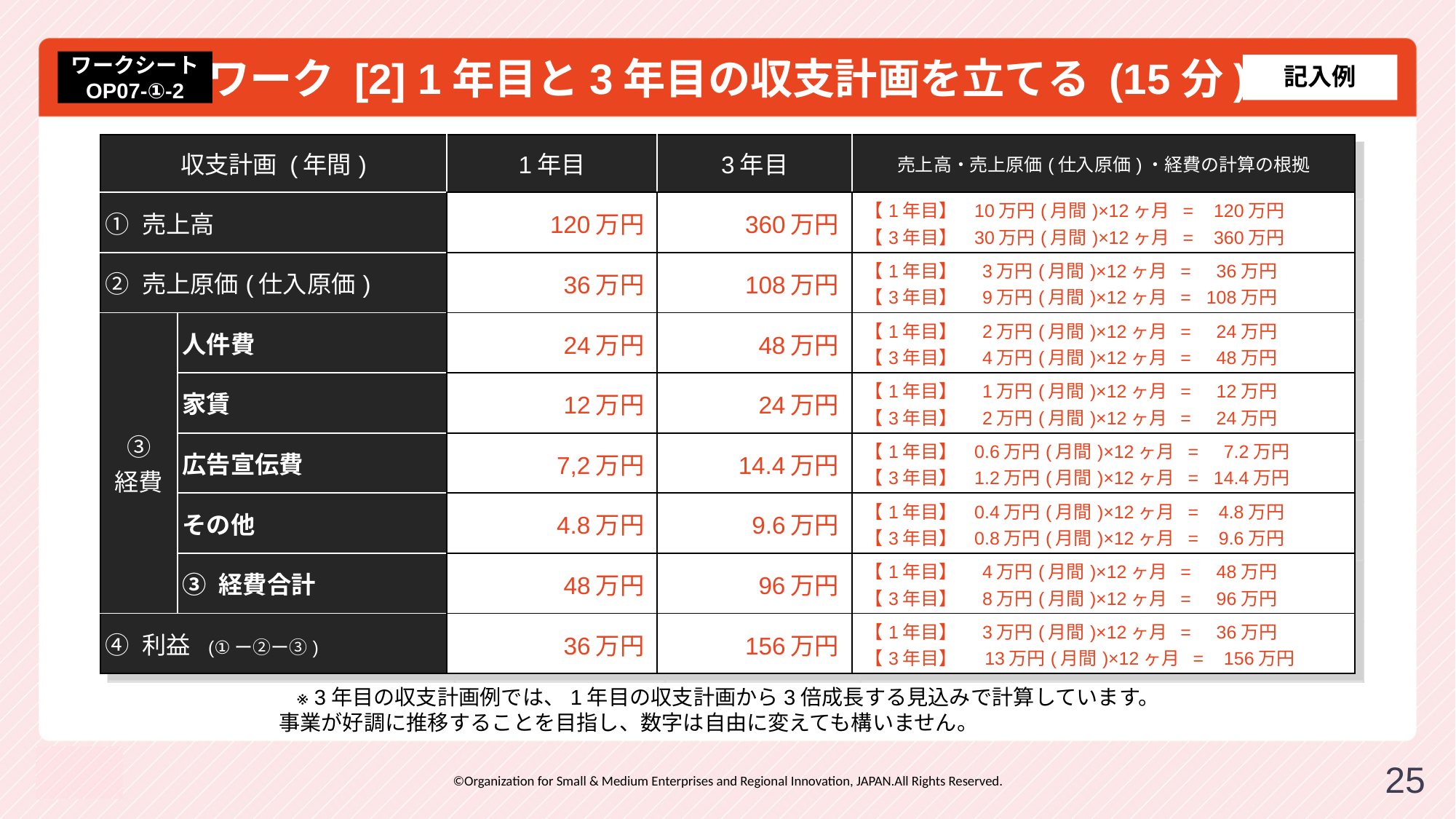

# ワーク [2] 1年目と3年目の収支計画を立てる (15分)
ワークシート
OP07-①-2
記入例
| 収支計画 (年間) |  | 1年目 | 3年目 | 売上高・売上原価(仕入原価)・経費の計算の根拠 |
| --- | --- | --- | --- | --- |
| ① 売上高 |  | 120万円 | 360万円 | 【1年目】 10万円(月間)×12ヶ月 = 120万円 【3年目】 30万円(月間)×12ヶ月 = 360万円 |
| ② 売上原価(仕入原価) |  | 36万円 | 108万円 | 【1年目】 3万円(月間)×12ヶ月 = 36万円 【3年目】 9万円(月間)×12ヶ月 = 108万円 |
| ③ 経費 | 人件費 | 24万円 | 48万円 | 【1年目】 2万円(月間)×12ヶ月 = 24万円 【3年目】 4万円(月間)×12ヶ月 = 48万円 |
|  | 家賃 | 12万円 | 24万円 | 【1年目】 1万円(月間)×12ヶ月 = 12万円 【3年目】 2万円(月間)×12ヶ月 = 24万円 |
|  | 広告宣伝費 | 7,2万円 | 14.4万円 | 【1年目】 0.6万円(月間)×12ヶ月 = 7.2万円 【3年目】 1.2万円(月間)×12ヶ月 = 14.4万円 |
|  | その他 | 4.8万円 | 9.6万円 | 【1年目】 0.4万円(月間)×12ヶ月 = 4.8万円 【3年目】 0.8万円(月間)×12ヶ月 = 9.6万円 |
|  | ③ 経費合計 | 48万円 | 96万円 | 【1年目】 4万円(月間)×12ヶ月 = 48万円 【3年目】 8万円(月間)×12ヶ月 = 96万円 |
| ④ 利益 (①ー②ー③) |  | 36万円 | 156万円 | 【1年目】 3万円(月間)×12ヶ月 = 36万円 【3年目】　 13万円(月間)×12ヶ月 = 156万円 |
※3年目の収支計画例では、1年目の収支計画から3倍成長する見込みで計算しています。
　                                            事業が好調に推移することを目指し、数字は自由に変えても構いません。